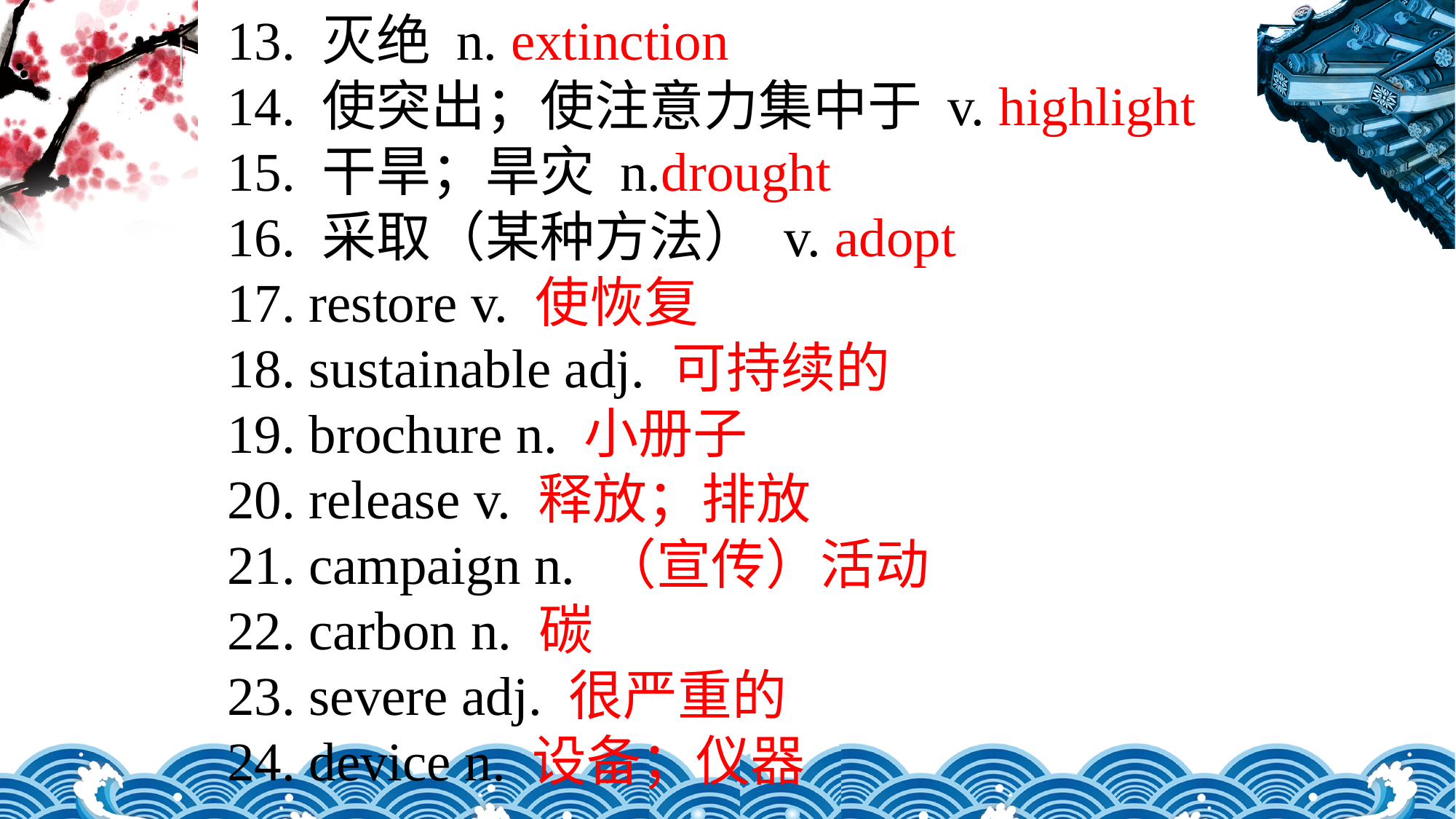

13. 灭绝 n. extinction
14. 使突出；使注意力集中于 v. highlight
15. 干旱；旱灾 n.drought
16. 采取（某种方法） v. adopt
17. restore v. 使恢复
18. sustainable adj. 可持续的
19. brochure n. 小册子
20. release v. 释放；排放
21. campaign n. （宣传）活动
22. carbon n. 碳
23. severe adj. 很严重的
24. device n. 设备；仪器